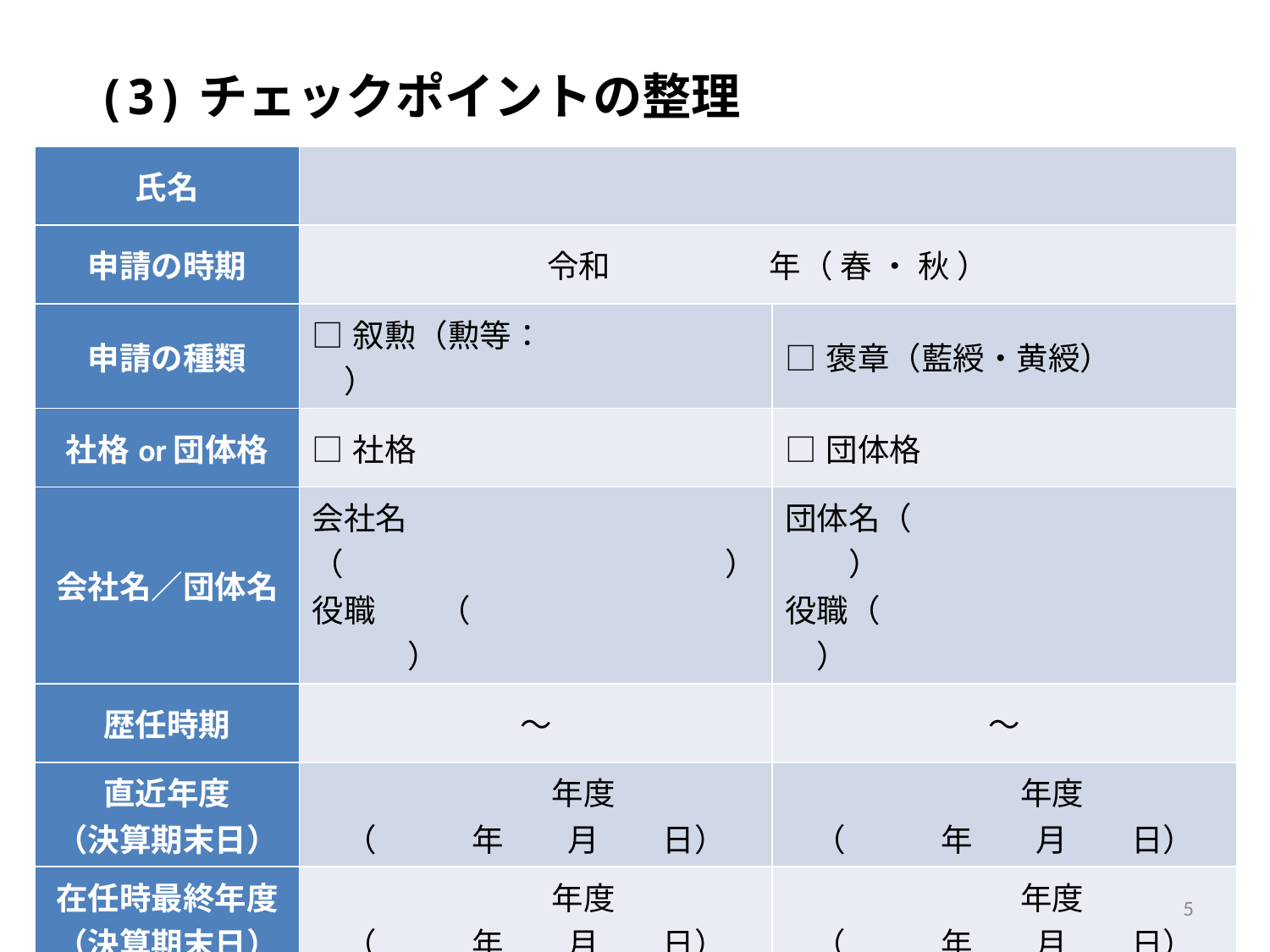

(3)チェックポイントの整理
| 氏名 |  |  |
| --- | --- | --- |
| 申請の時期 | 令和　　　　　年（ 春 ・ 秋 ） |  |
| 申請の種類 | □叙勲（勲等：　　　　　　） | □褒章（藍綬・黄綬） |
| 社格or団体格 | □社格 | □団体格 |
| 会社名／団体名 | 会社名 （　　　　　　　　　　　　） 役職　　（　　　　　　　　　　　　） | 団体名（　　　　　　　　　　　） 役職（　　　　　　　　　　　） |
| 歴任時期 | ～ | ～ |
| 直近年度 （決算期末日） | 年度 （　　　年　　月　　日） | 年度 （　　　年　　月　　日） |
| 在任時最終年度 （決算期末日） | 年度 （　　　年　　月　　日） | 年度 （　　　年　　月　　日） |
5